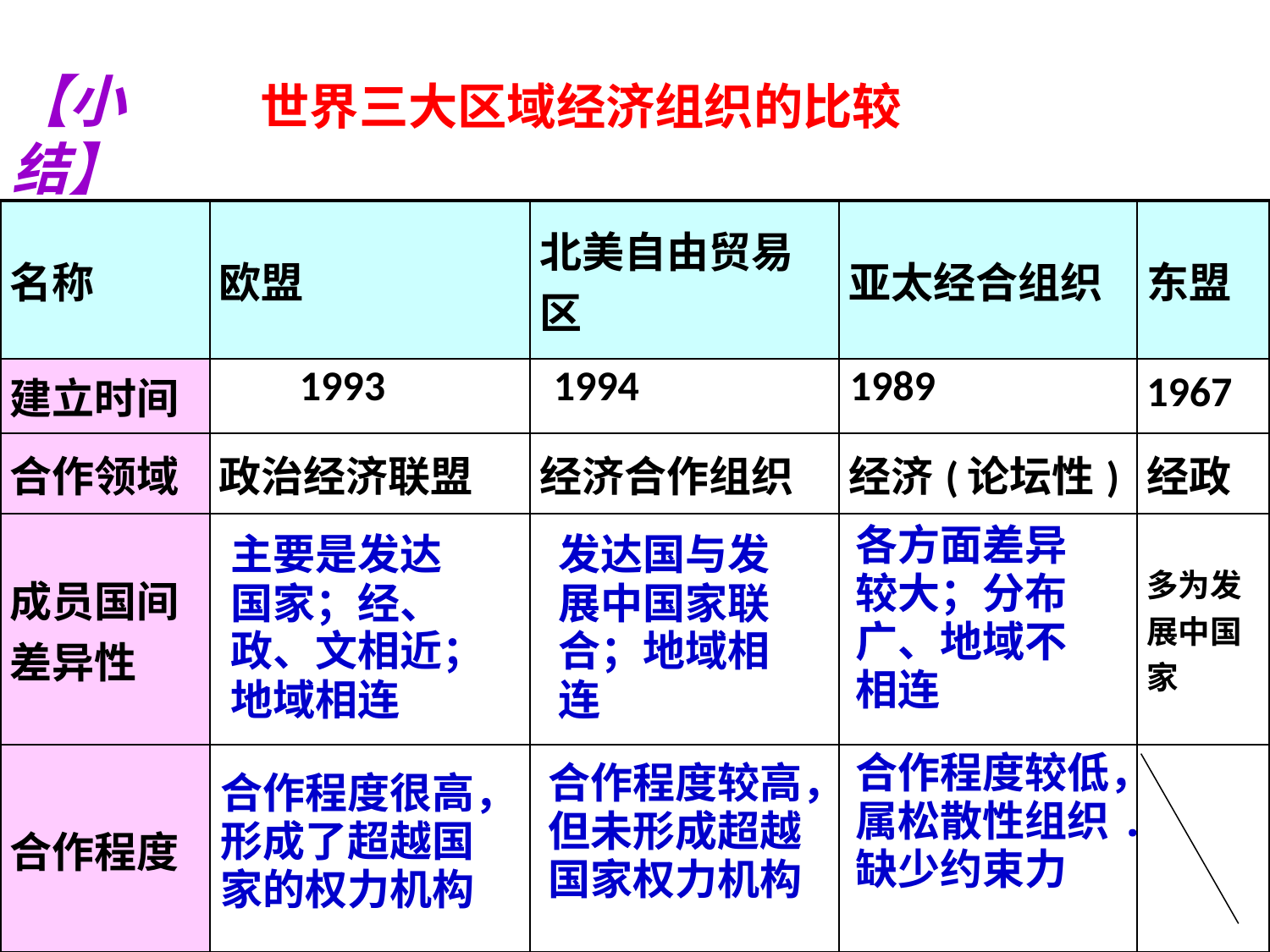

【小结】
世界三大区域经济组织的比较
| 名称 | 欧盟 | 北美自由贸易区 | 亚太经合组织 | 东盟 |
| --- | --- | --- | --- | --- |
| 建立时间 |  |  |  | 1967 |
| 合作领域 | 政治经济联盟 | 经济合作组织 | 经济(论坛性) | 经政 |
| 成员国间差异性 |  |  |  | 多为发展中国家 |
| 合作程度 |  |  |  |  |

1993
1994
1989
各方面差异较大；分布广、地域不相连
主要是发达国家；经、政、文相近；地域相连
发达国与发展中国家联合；地域相连
合作程度较低，
属松散性组织.
缺少约束力
合作程度较高，
但未形成超越
国家权力机构

合作程度很高，
形成了超越国
家的权力机构